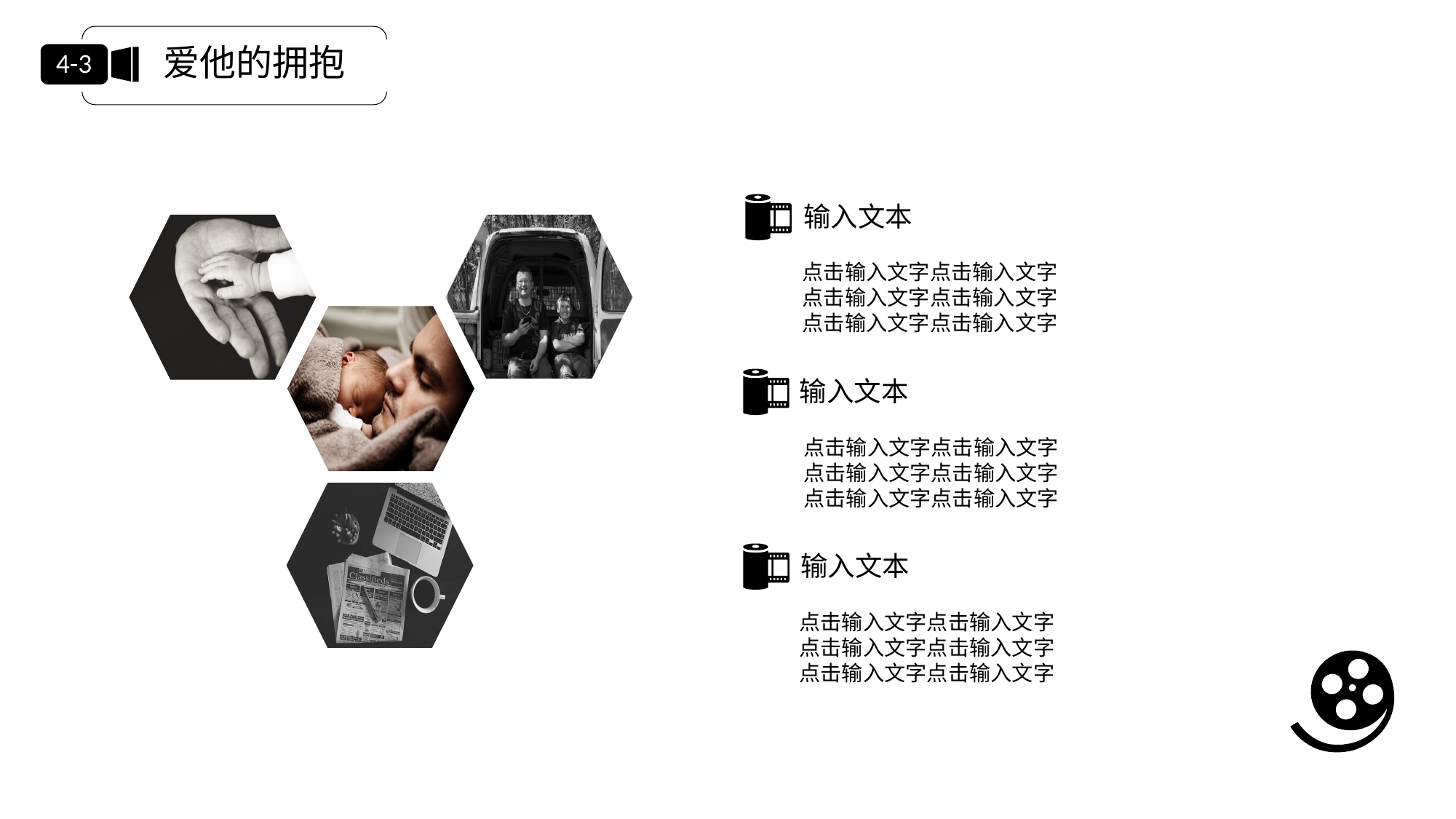

爱他的拥抱
4-3

输入文本

点击输入文字点击输入文字
点击输入文字点击输入文字
点击输入文字点击输入文字

输入文本
点击输入文字点击输入文字
点击输入文字点击输入文字
点击输入文字点击输入文字

输入文本

点击输入文字点击输入文字
点击输入文字点击输入文字
点击输入文字点击输入文字